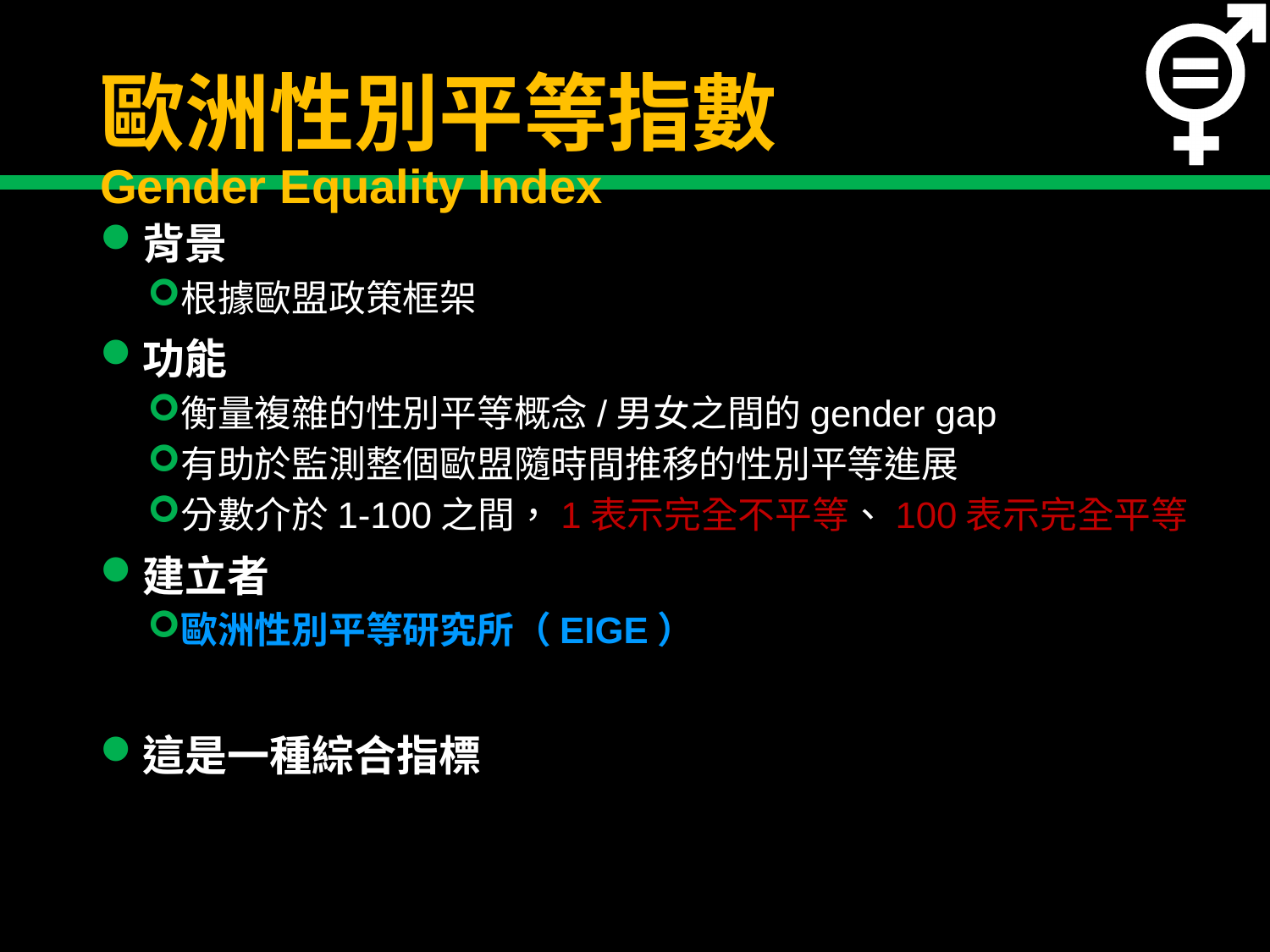

# 歐洲性別平等指數 Gender Equality Index
背景
根據歐盟政策框架
功能
衡量複雜的性別平等概念/男女之間的gender gap
有助於監測整個歐盟隨時間推移的性別平等進展
分數介於1-100之間，1表示完全不平等、100表示完全平等
建立者
歐洲性別平等研究所（EIGE）

這是一種綜合指標